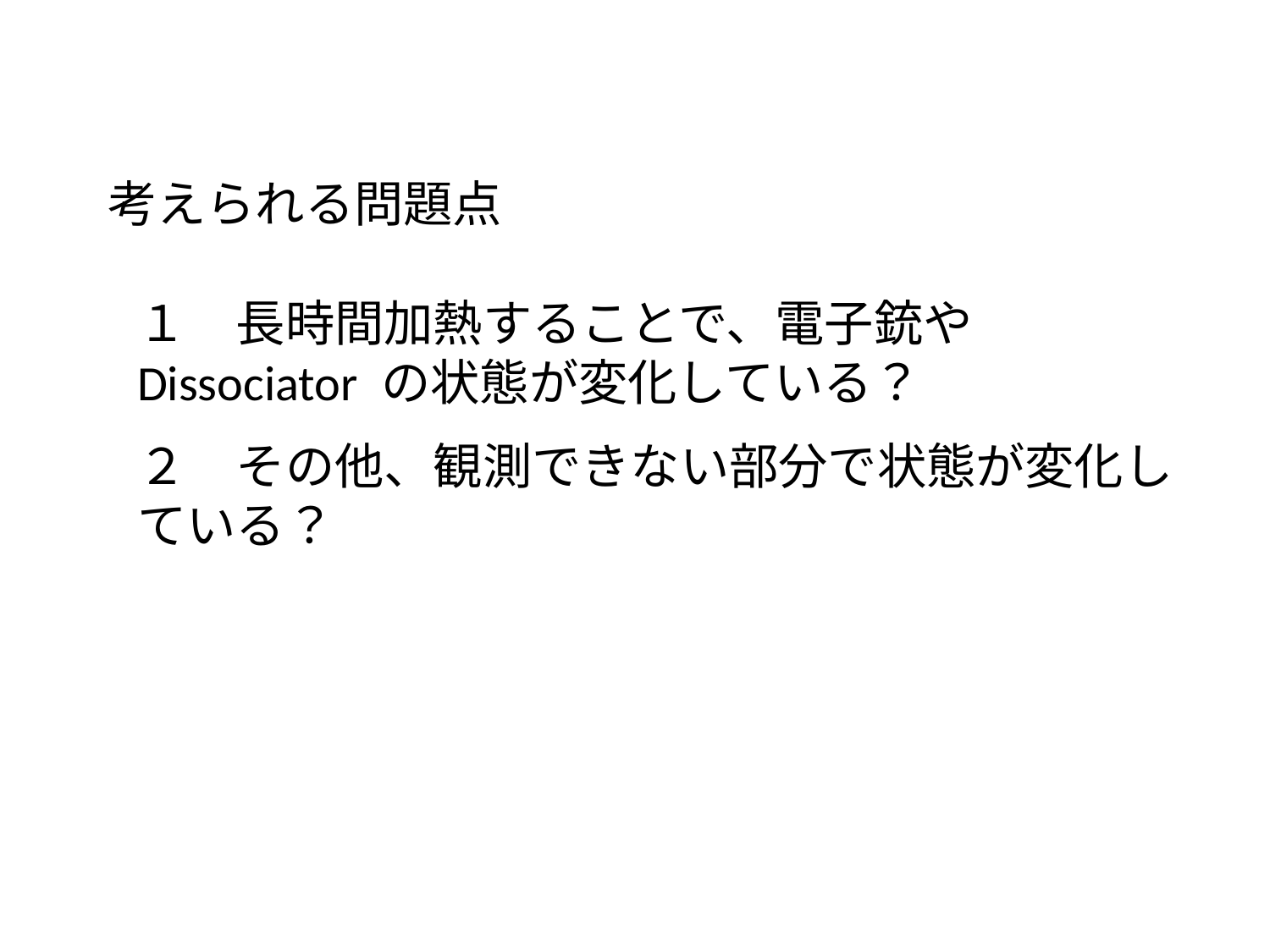

考えられる問題点
１　長時間加熱することで、電子銃やDissociator の状態が変化している？
２　その他、観測できない部分で状態が変化している？